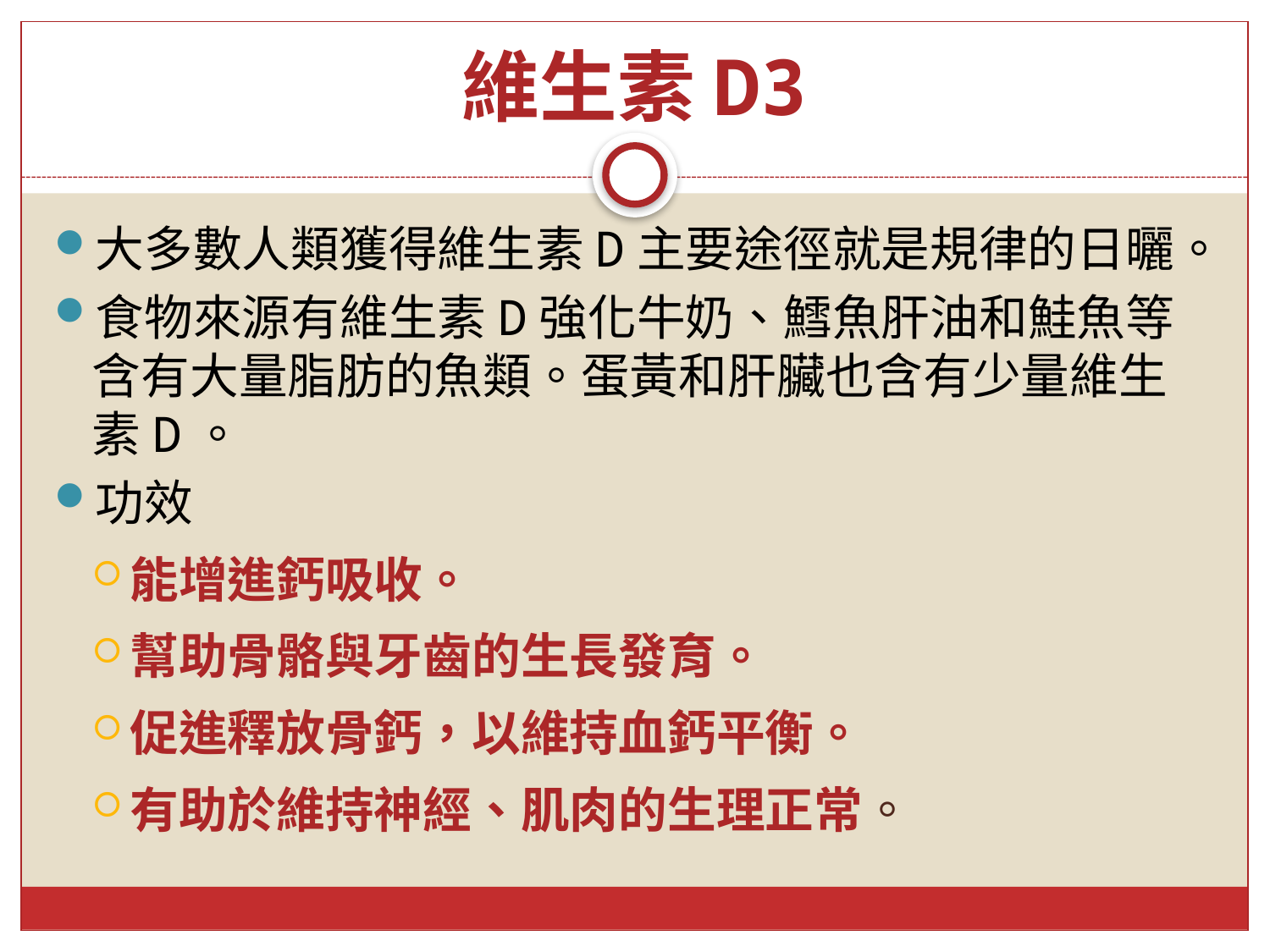

# 維生素D3
大多數人類獲得維生素D主要途徑就是規律的日曬。
食物來源有維生素D強化牛奶、鱈魚肝油和鮭魚等含有大量脂肪的魚類。蛋黃和肝臟也含有少量維生素D。
功效
能增進鈣吸收。
幫助骨骼與牙齒的生長發育。
促進釋放骨鈣，以維持血鈣平衡。
有助於維持神經、肌肉的生理正常。